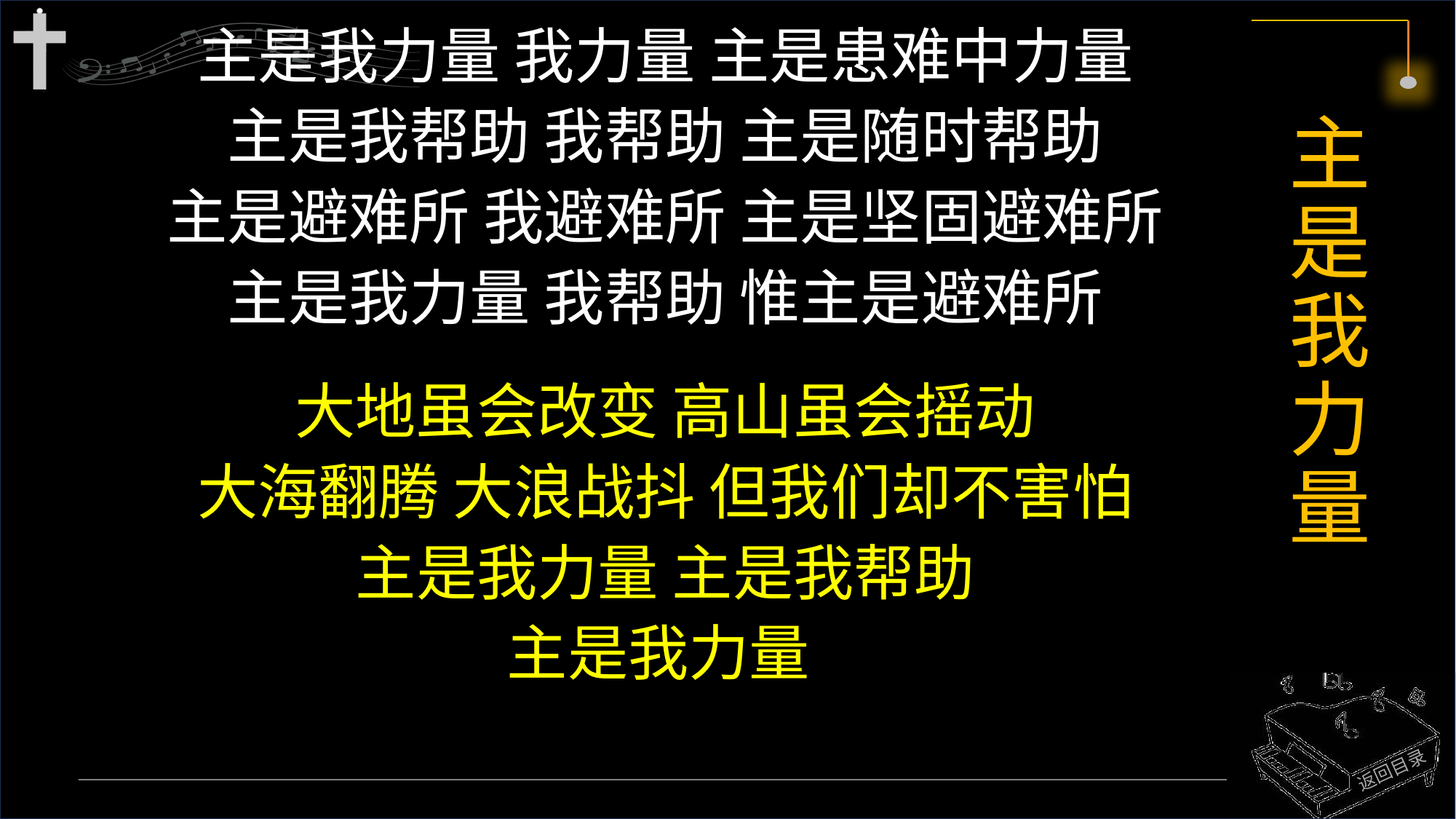

主是我力量 我力量 主是患难中力量
主是我帮助 我帮助 主是随时帮助
主是避难所 我避难所 主是坚固避难所
主是我力量 我帮助 惟主是避难所

大地虽会改变 高山虽会摇动
大海翻腾 大浪战抖 但我们却不害怕
主是我力量 主是我帮助
主是我力量
# 主是我力量